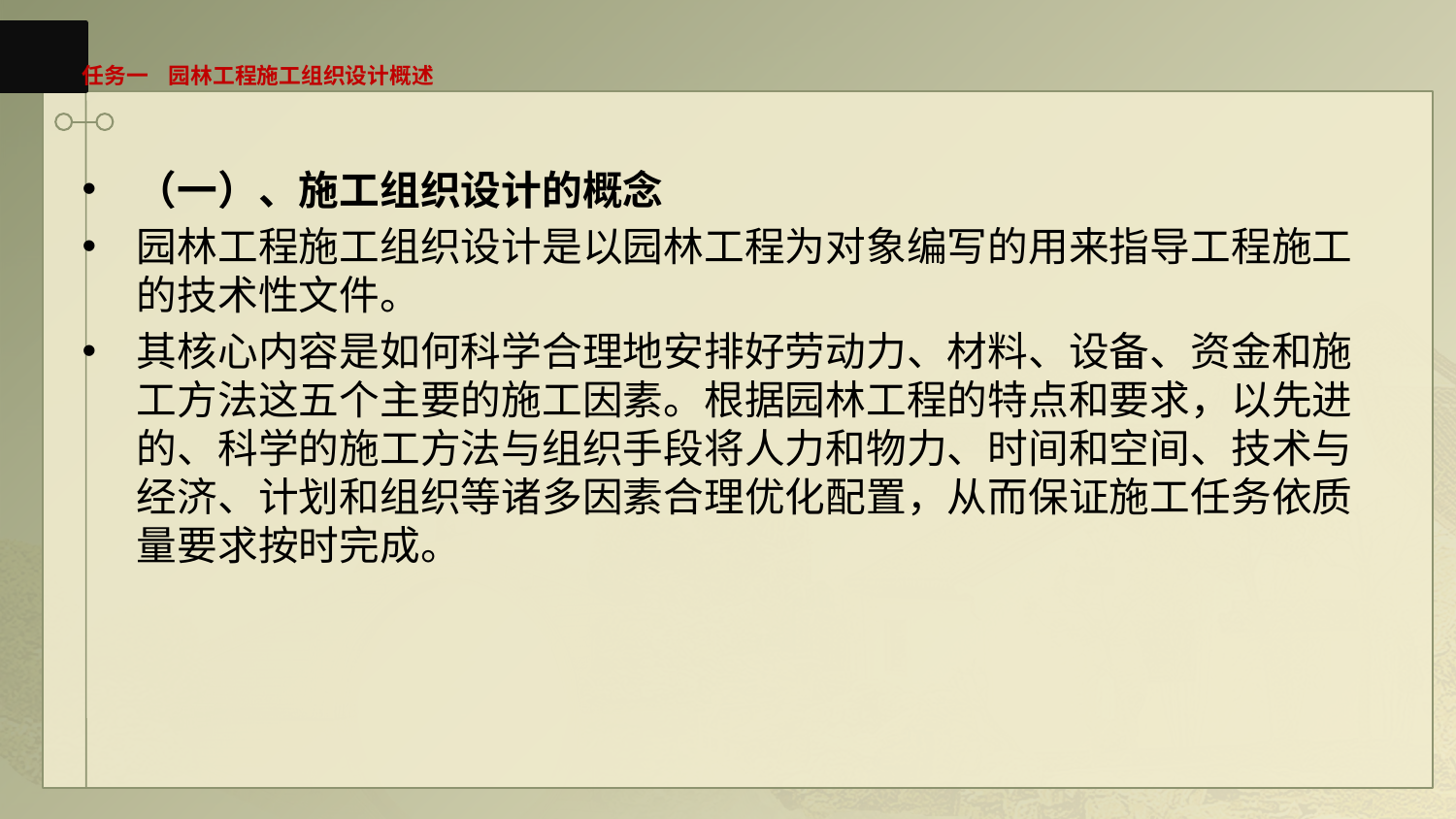

# 任务一    园林工程施工组织设计概述
（一）、施工组织设计的概念
园林工程施工组织设计是以园林工程为对象编写的用来指导工程施工的技术性文件。
其核心内容是如何科学合理地安排好劳动力、材料、设备、资金和施工方法这五个主要的施工因素。根据园林工程的特点和要求，以先进的、科学的施工方法与组织手段将人力和物力、时间和空间、技术与经济、计划和组织等诸多因素合理优化配置，从而保证施工任务依质量要求按时完成。